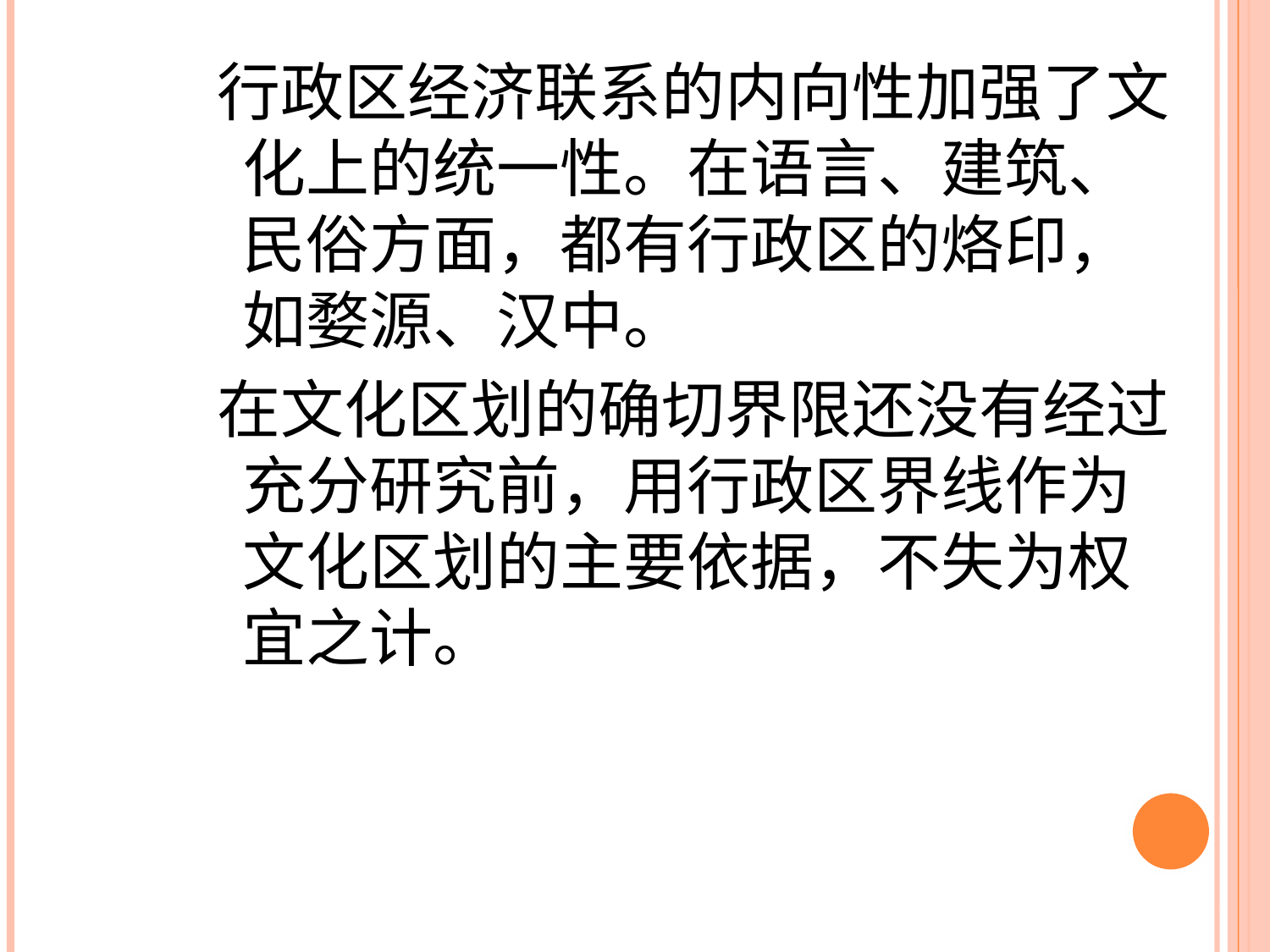

行政区经济联系的内向性加强了文化上的统一性。在语言、建筑、民俗方面，都有行政区的烙印，如婺源、汉中。
在文化区划的确切界限还没有经过充分研究前，用行政区界线作为文化区划的主要依据，不失为权宜之计。